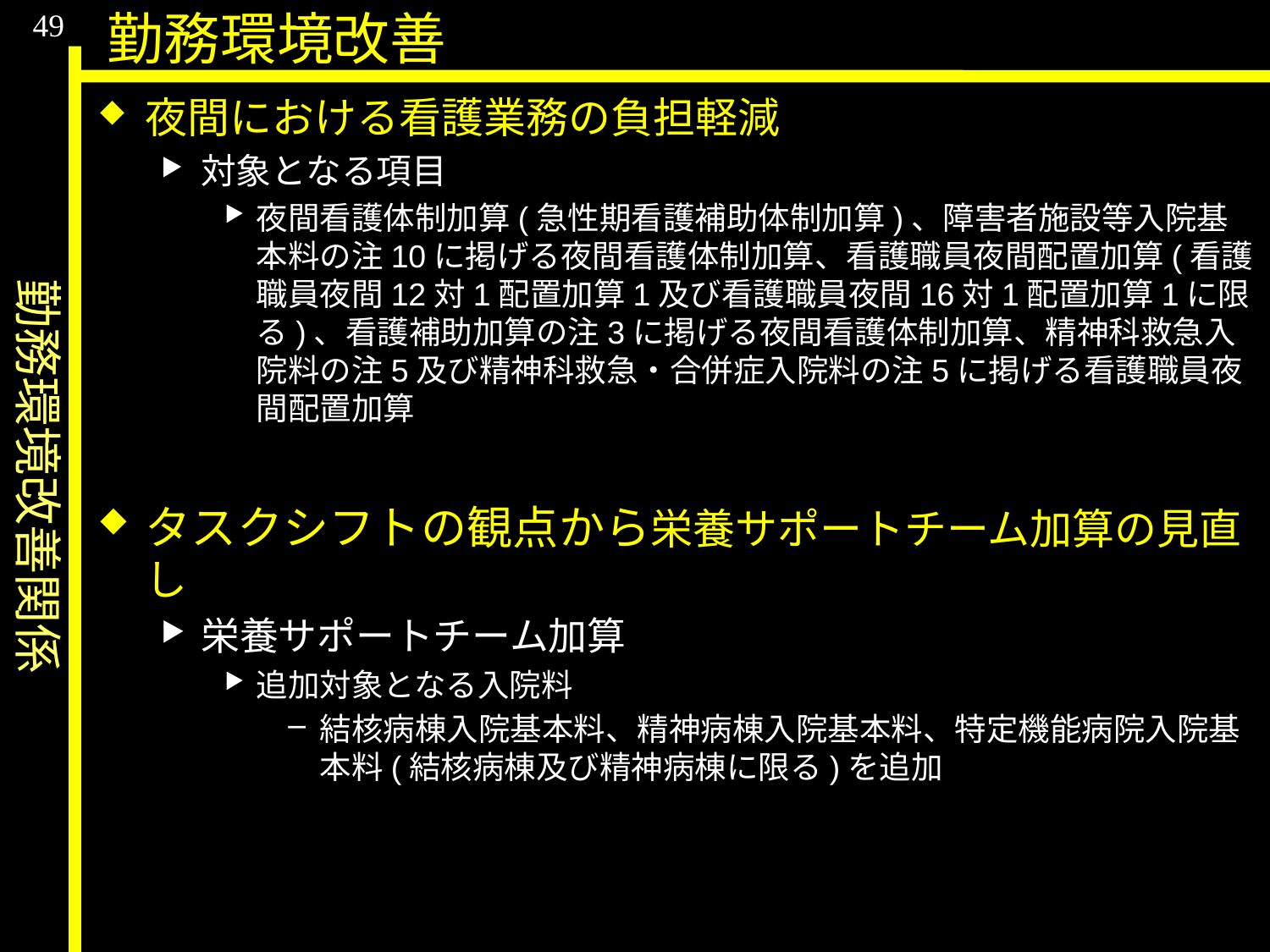

勤務環境改善関係
49
勤務環境改善

夜間における看護業務の負担軽減
対象となる項目
夜間看護体制加算(急性期看護補助体制加算)、障害者施設等入院基本料の注10に掲げる夜間看護体制加算、看護職員夜間配置加算(看護職員夜間12対1配置加算1及び看護職員夜間16対1配置加算1に限る)、看護補助加算の注3に掲げる夜間看護体制加算、精神科救急入院料の注5及び精神科救急・合併症入院料の注5に掲げる看護職員夜間配置加算

タスクシフトの観点から栄養サポートチーム加算の見直し
栄養サポートチーム加算
追加対象となる入院料
結核病棟入院基本料、精神病棟入院基本料、特定機能病院入院基本料(結核病棟及び精神病棟に限る)を追加